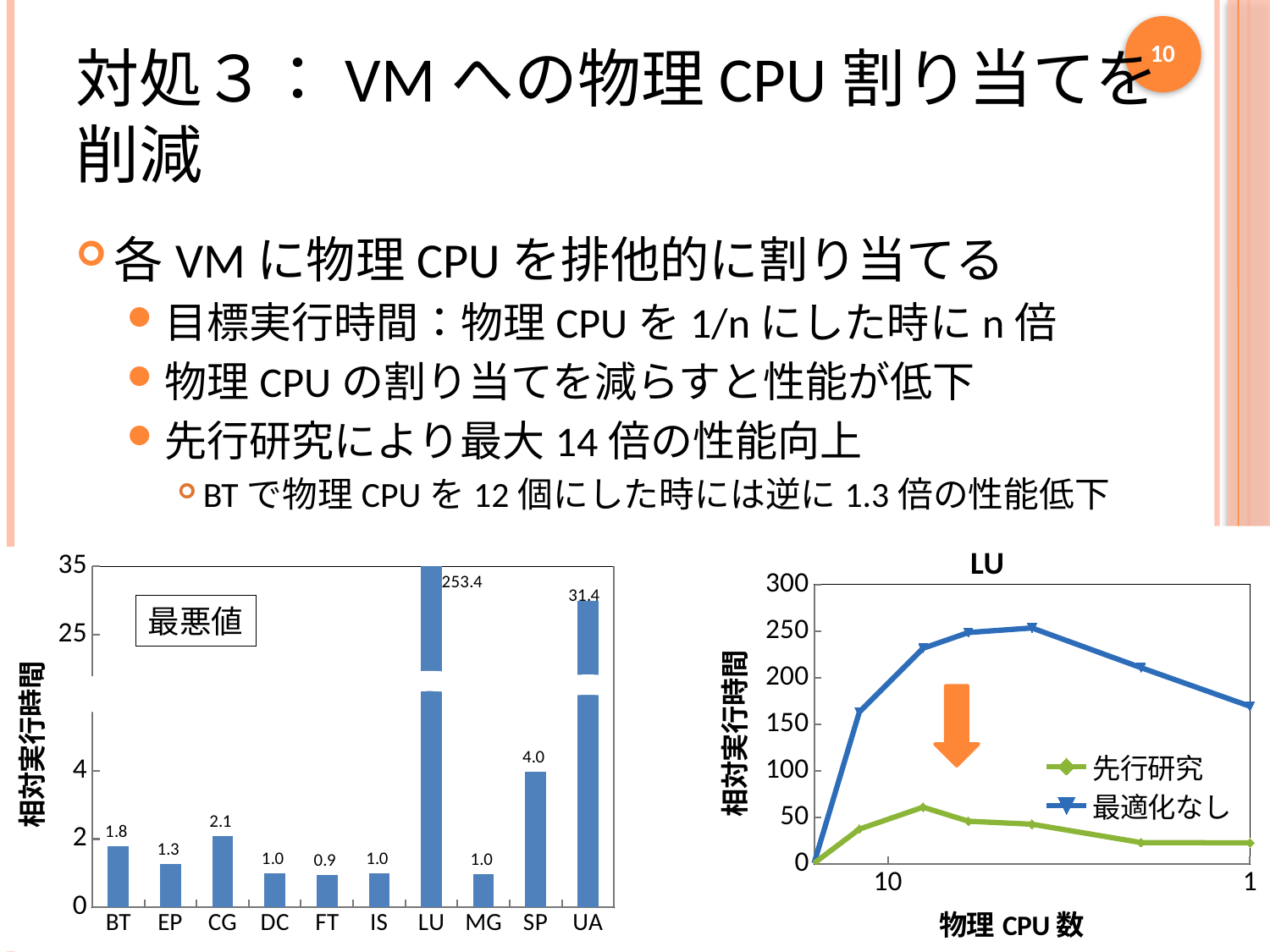

10
# 対処３：VMへの物理CPU割り当てを削減
各VMに物理CPUを排他的に割り当てる
目標実行時間：物理CPUを1/nにした時にn倍
物理CPUの割り当てを減らすと性能が低下
先行研究により最大14倍の性能向上
BTで物理CPUを12個にした時には逆に1.3倍の性能低下

### Chart: LU

| Category |  |  |
|---|---|---|

### Chart

| Category |  |  |
|---|---|---|
| BT | 1.779675464073747 | None |
| EP | 1.268510362938438 | None |
| CG | 2.073409191338931 | None |
| DC | 0.990492393915132 | None |
| FT | 0.94576331642359 | None |
| IS | 0.984128588758593 | None |
| LU | None | 253.4053916581892 |
| MG | 0.980481906126836 | None |
| SP | 3.965402250937891 | None |
| UA | None | 31.43654061520084 |
最悪値